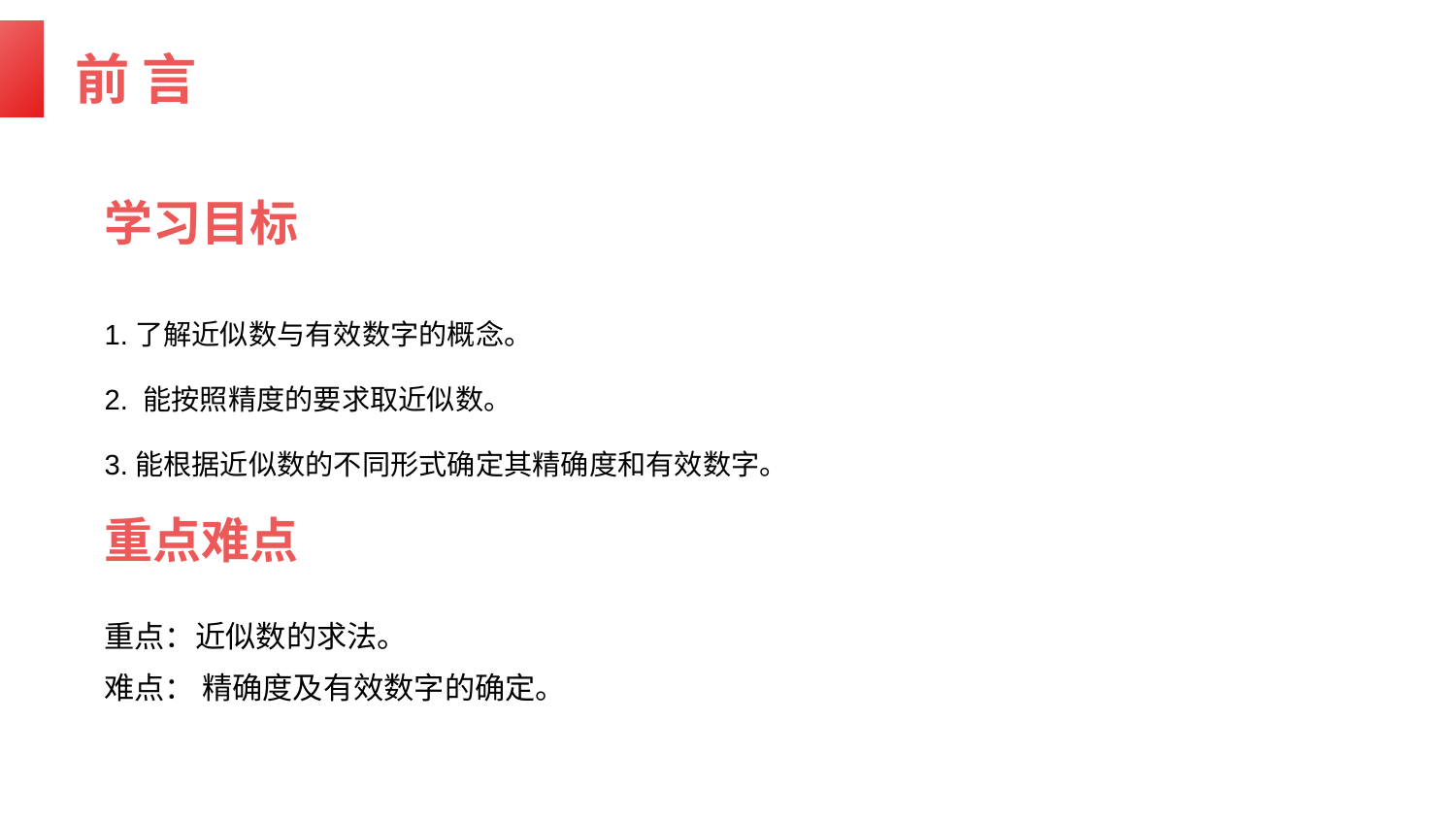

前 言
学习目标
1.了解近似数与有效数字的概念。
2. 能按照精度的要求取近似数。
3.能根据近似数的不同形式确定其精确度和有效数字。
重点难点
重点：近似数的求法。
难点： 精确度及有效数字的确定。